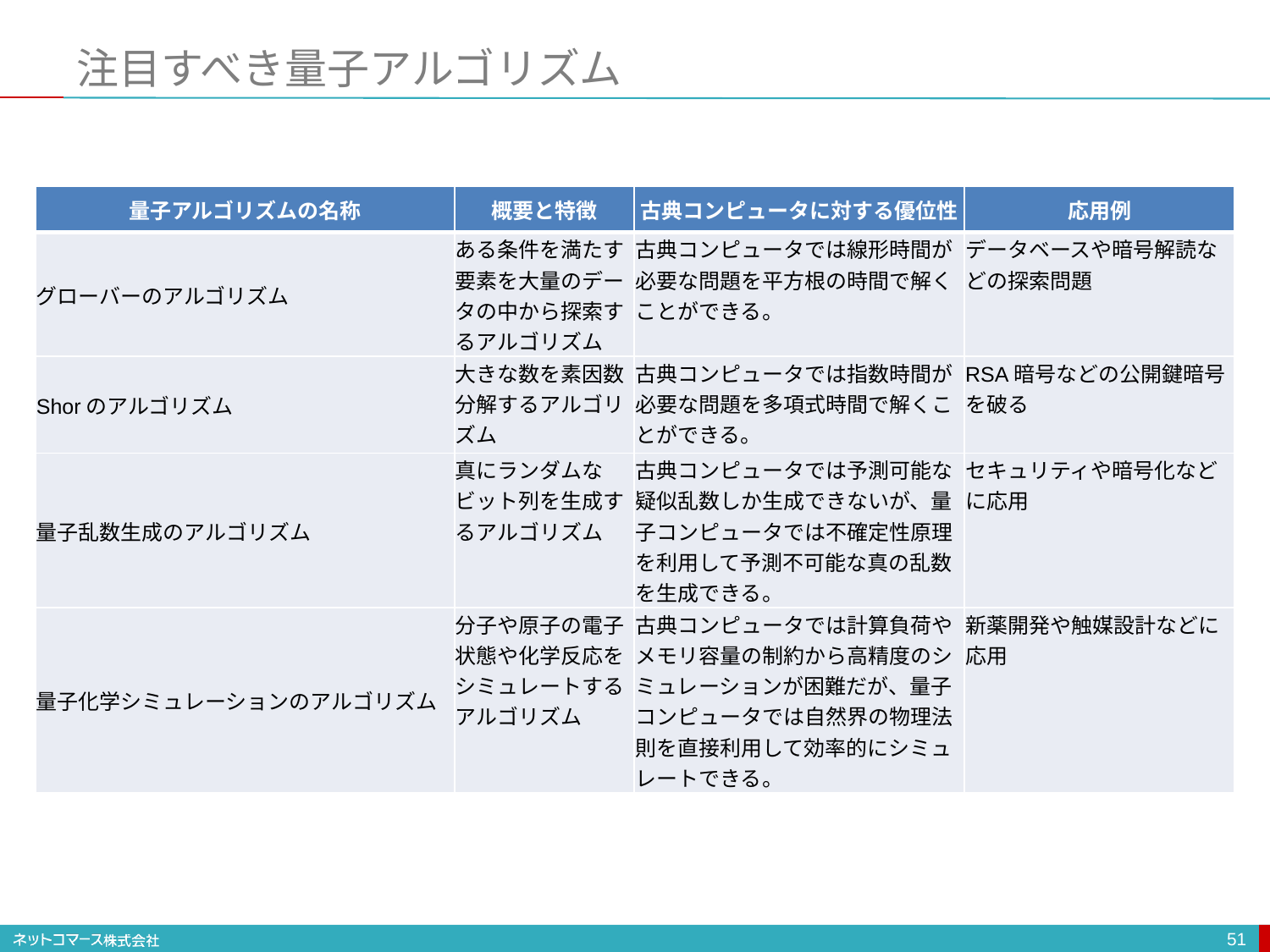

# 注目すべき量子アルゴリズム
| 量子アルゴリズムの名称 | 概要と特徴 | 古典コンピュータに対する優位性 | 応用例 |
| --- | --- | --- | --- |
| グローバーのアルゴリズム | ある条件を満たす要素を大量のデータの中から探索するアルゴリズム | 古典コンピュータでは線形時間が必要な問題を平方根の時間で解くことができる。 | データベースや暗号解読などの探索問題 |
| Shorのアルゴリズム | 大きな数を素因数分解するアルゴリズム | 古典コンピュータでは指数時間が必要な問題を多項式時間で解くことができる。 | RSA暗号などの公開鍵暗号を破る |
| 量子乱数生成のアルゴリズム | 真にランダムなビット列を生成するアルゴリズム | 古典コンピュータでは予測可能な疑似乱数しか生成できないが、量子コンピュータでは不確定性原理を利用して予測不可能な真の乱数を生成できる。 | セキュリティや暗号化などに応用 |
| 量子化学シミュレーションのアルゴリズム | 分子や原子の電子状態や化学反応をシミュレートするアルゴリズム | 古典コンピュータでは計算負荷やメモリ容量の制約から高精度のシミュレーションが困難だが、量子コンピュータでは自然界の物理法則を直接利用して効率的にシミュレートできる。 | 新薬開発や触媒設計などに応用 |
51